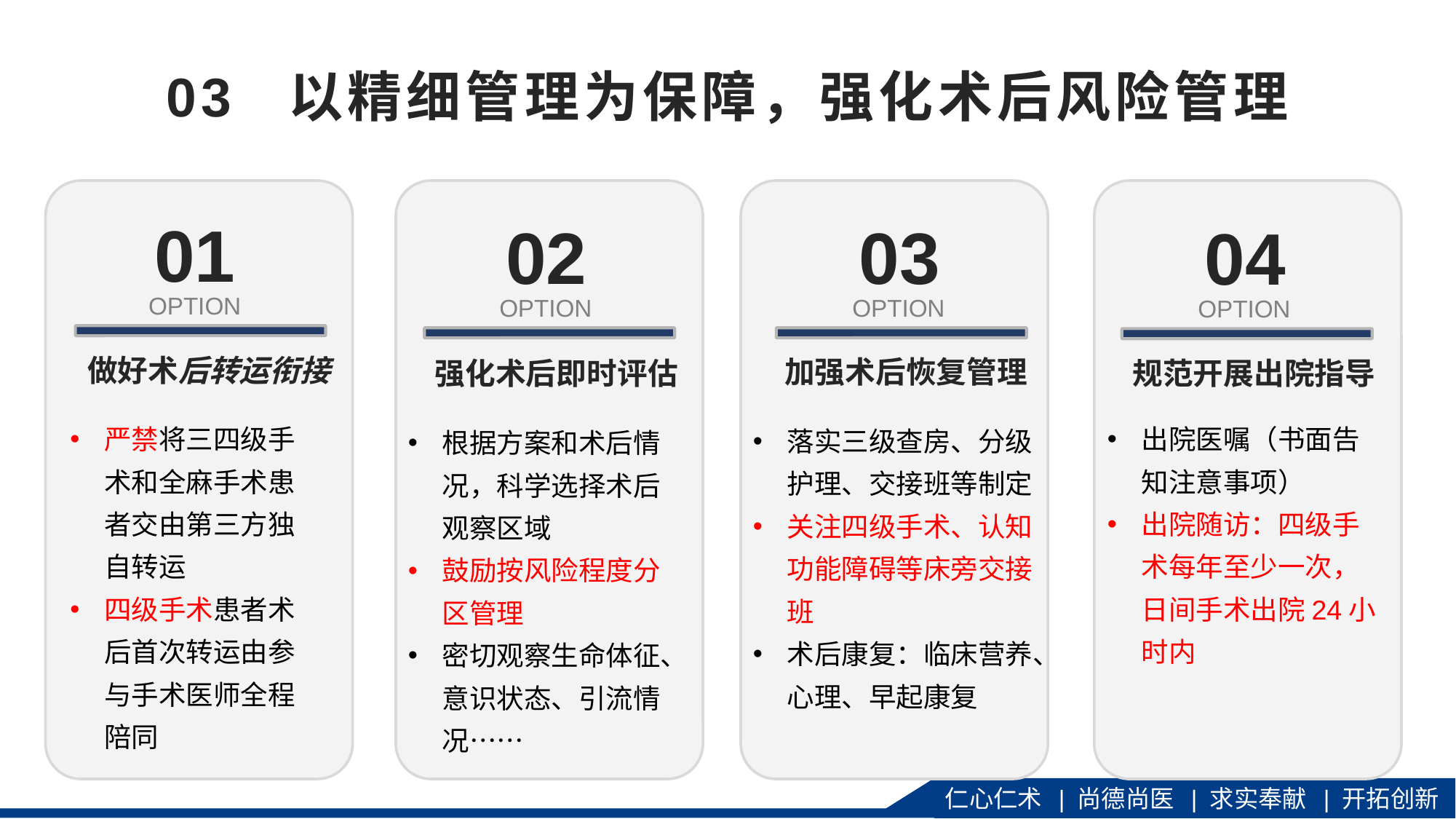

# 03  以精细管理为保障，强化术后风险管理

01
OPTION

做好术后转运衔接
02
OPTION

强化术后即时评估
03
OPTION

加强术后恢复管理
04
OPTION

规范开展出院指导
出院医嘱（书面告知注意事项）
出院随访：四级手术每年至少一次，日间手术出院24小时内

严禁将三四级手术和全麻手术患者交由第三方独自转运
四级手术患者术后首次转运由参与手术医师全程陪同
落实三级查房、分级护理、交接班等制定
关注四级手术、认知功能障碍等床旁交接班
术后康复：临床营养、心理、早起康复
根据方案和术后情况，科学选择术后观察区域
鼓励按风险程度分区管理
密切观察生命体征、意识状态、引流情况……